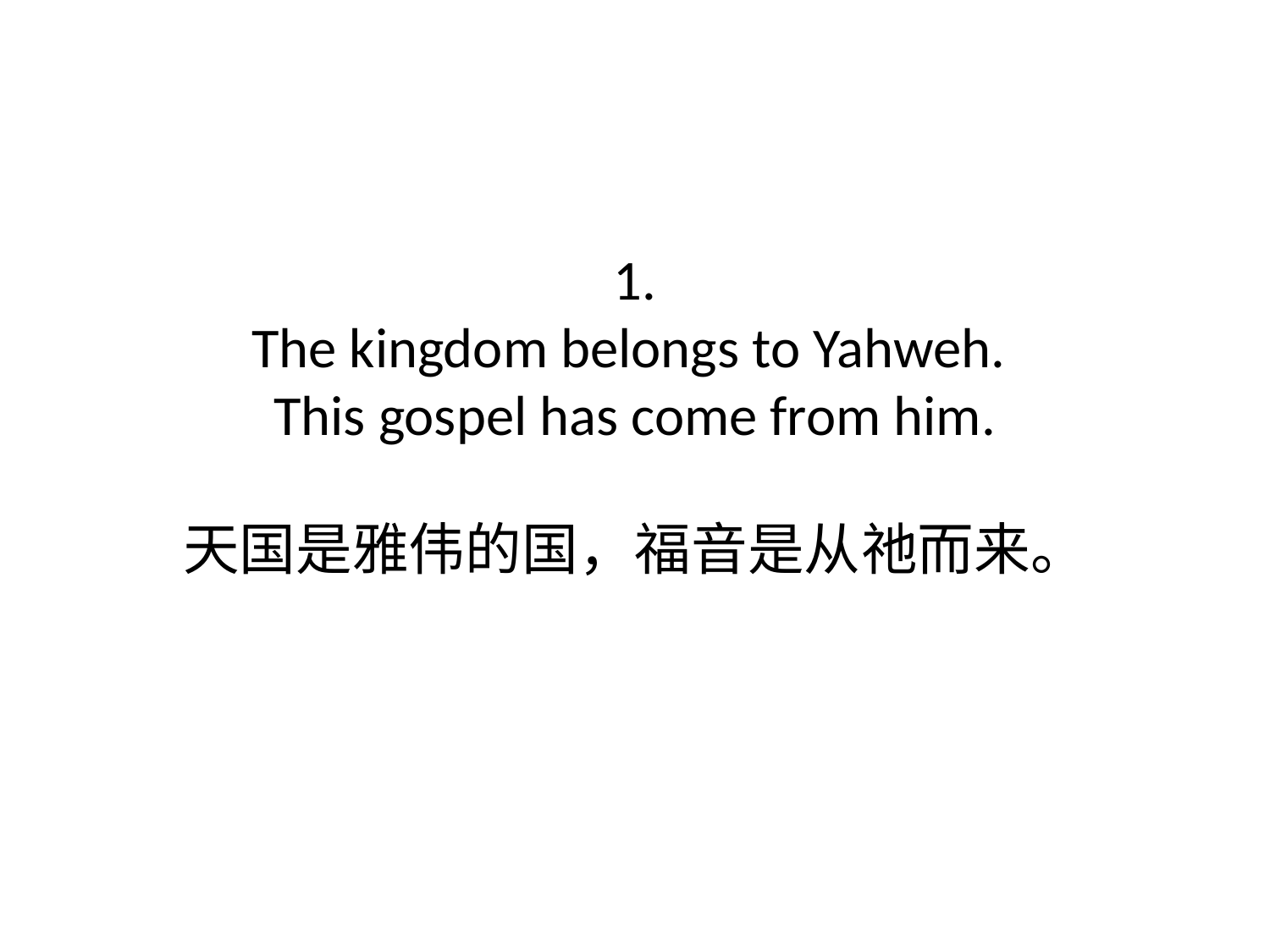

# 1. The kingdom belongs to Yahweh. This gospel has come from him. 天国是雅伟的国，福音是从祂而来。